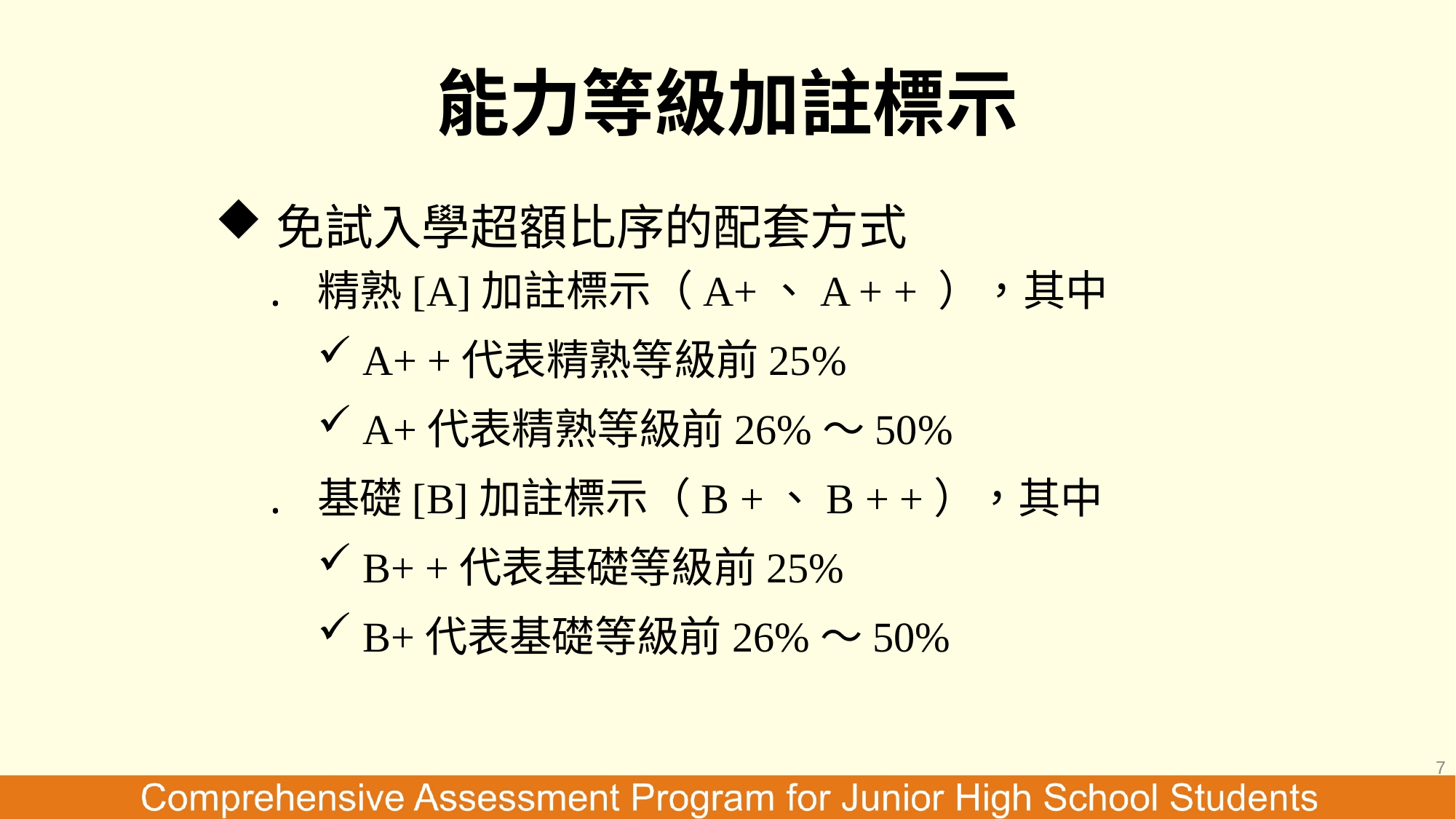

# 能力等級加註標示
免試入學超額比序的配套方式
精熟[A]加註標示（A+、A + + ），其中
 A+ +代表精熟等級前25%
 A+代表精熟等級前26%～50%
基礎[B]加註標示（B +、B + +），其中
 B+ +代表基礎等級前25%
 B+代表基礎等級前26%～50%
7